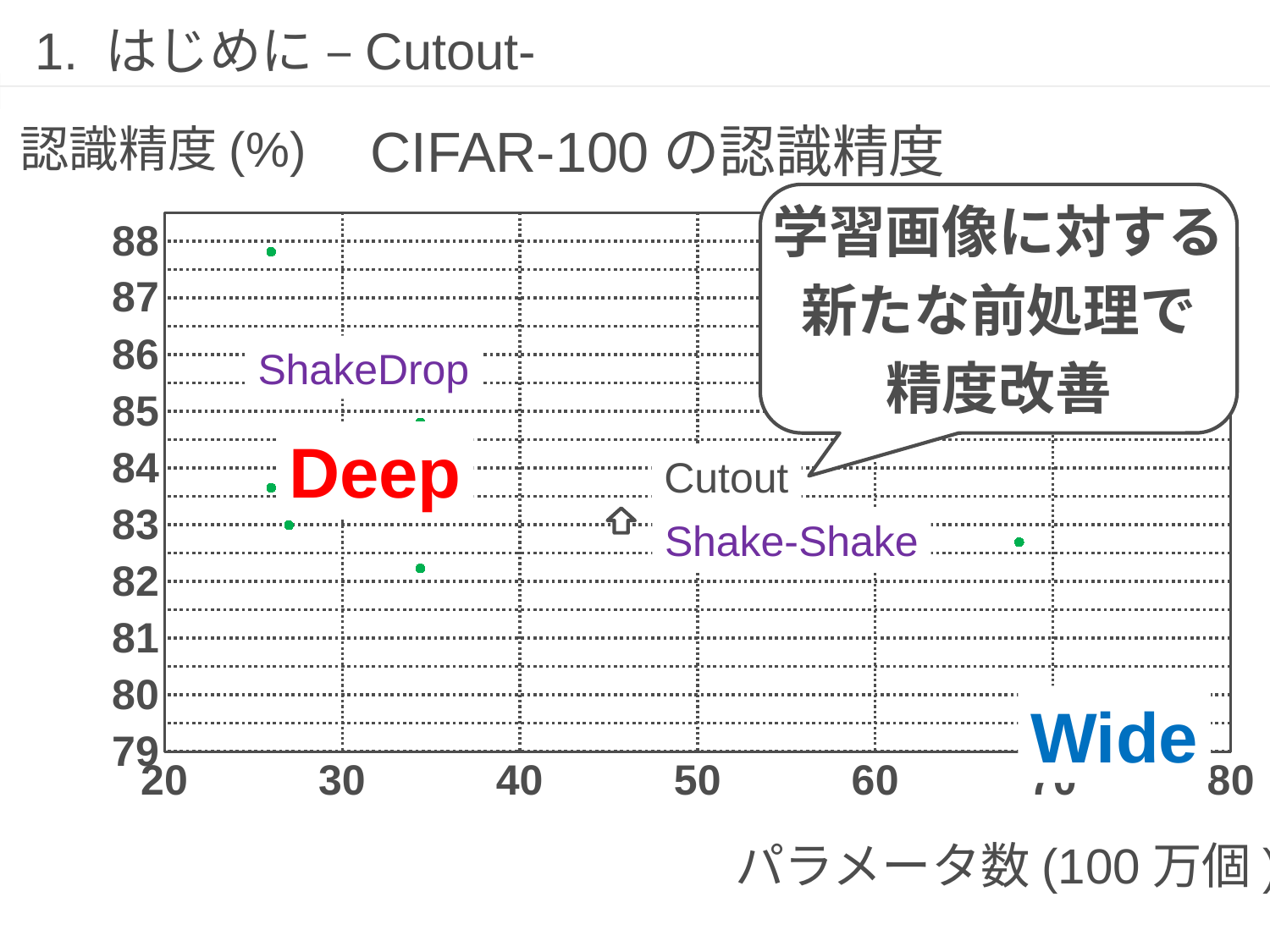

# 1. はじめに –Cutout-
CIFAR-100の認識精度
認識精度(%)

### Chart

| Category | Y の値 |
|---|---|
学習画像に対する
新たな前処理で
精度改善
ShakeDrop
Deep
Cutout

Shake-Shake
Wide
パラメータ数(100万個)